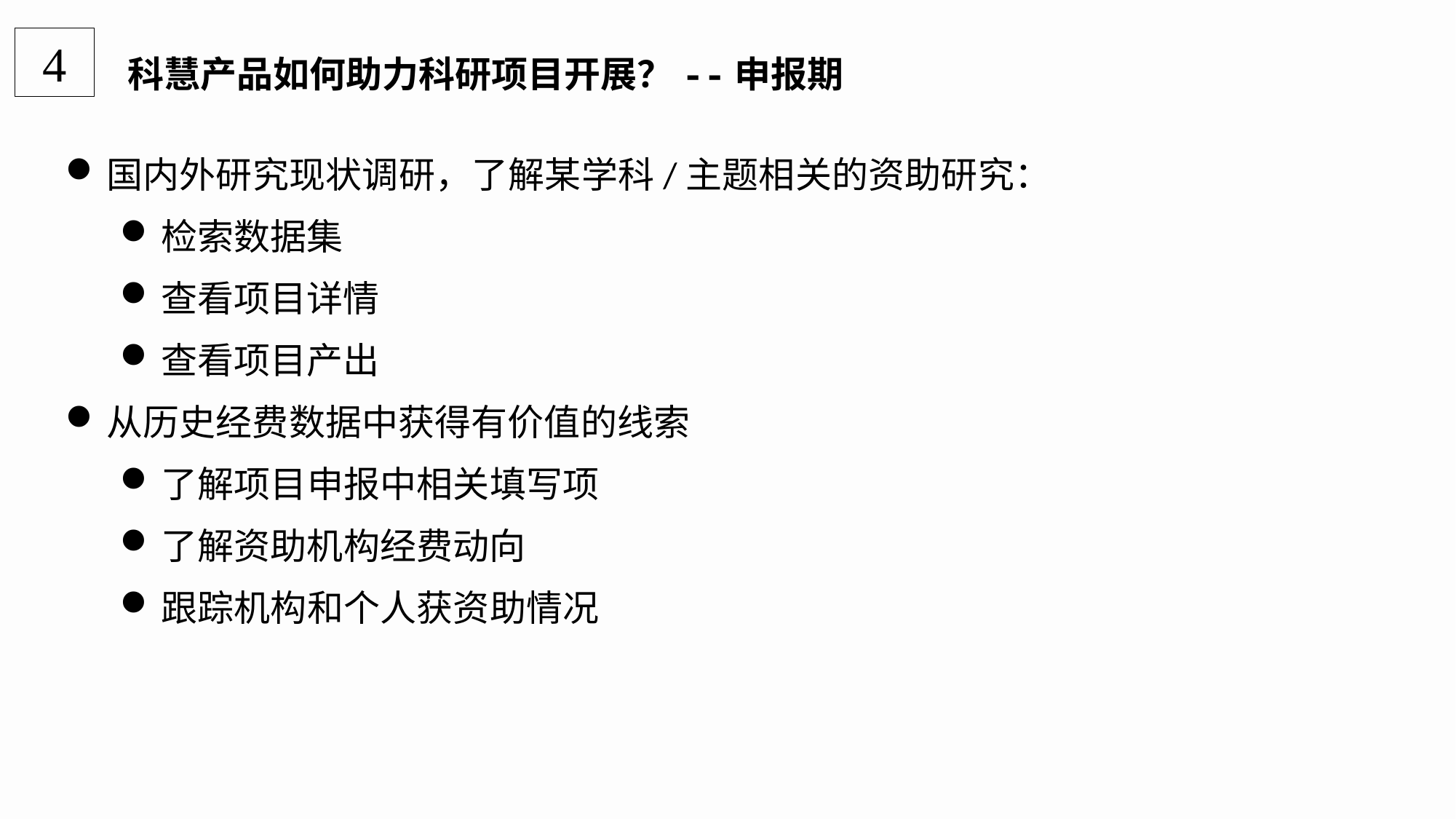

科慧产品如何助力科研项目开展？--申报期
4
国内外研究现状调研，了解某学科/主题相关的资助研究：
检索数据集
查看项目详情
查看项目产出
从历史经费数据中获得有价值的线索
了解项目申报中相关填写项
了解资助机构经费动向
跟踪机构和个人获资助情况